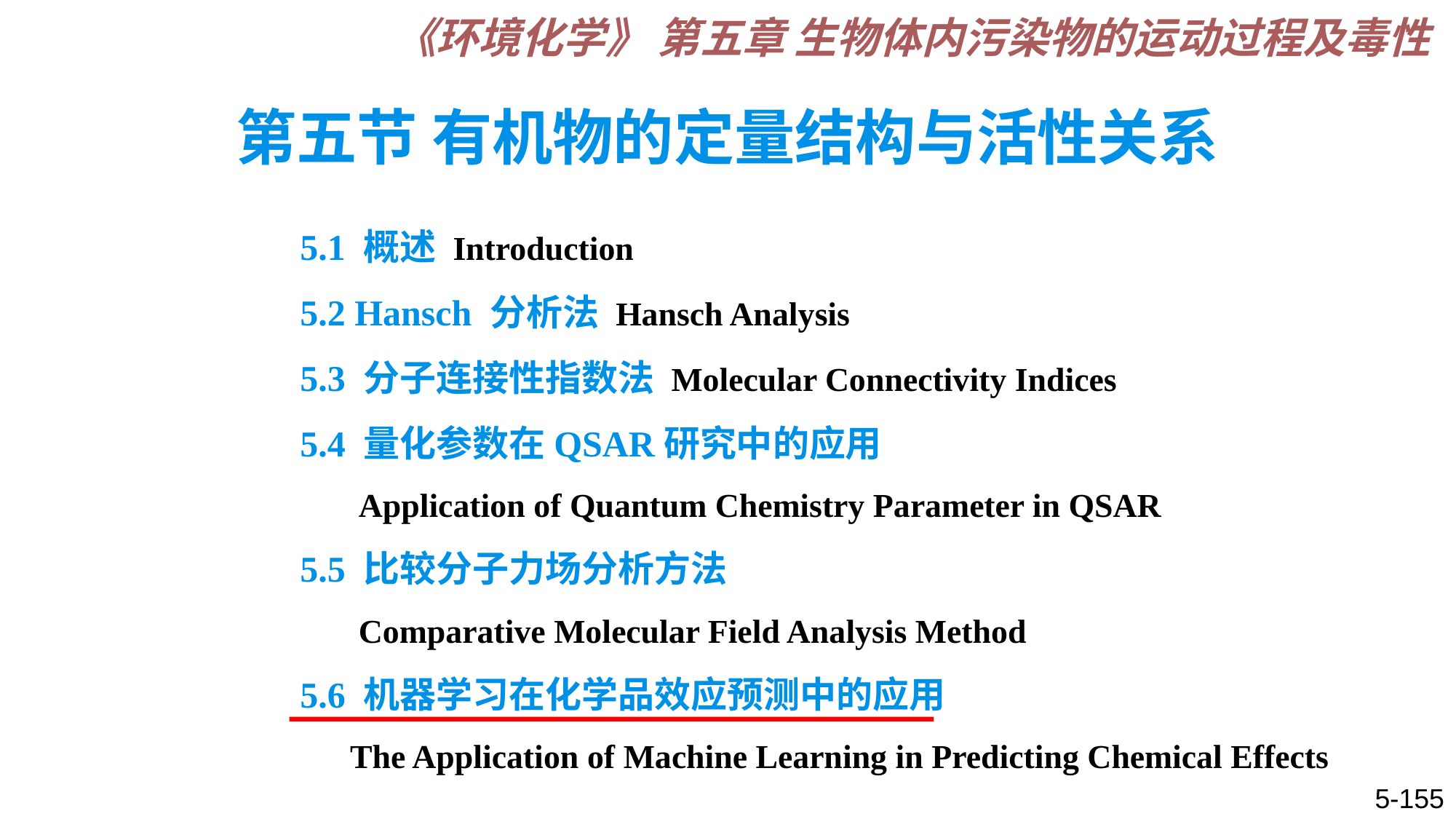

《环境化学》 第五章 生物体内污染物的运动过程及毒性
# 第五节 有机物的定量结构与活性关系
5.1 概述 Introduction
5.2 Hansch 分析法 Hansch Analysis
5.3 分子连接性指数法 Molecular Connectivity Indices
5.4 量化参数在QSAR研究中的应用
       Application of Quantum Chemistry Parameter in QSAR
5.5 比较分子力场分析方法
       Comparative Molecular Field Analysis Method
5.6 机器学习在化学品效应预测中的应用
      The Application of Machine Learning in Predicting Chemical Effects

5-155